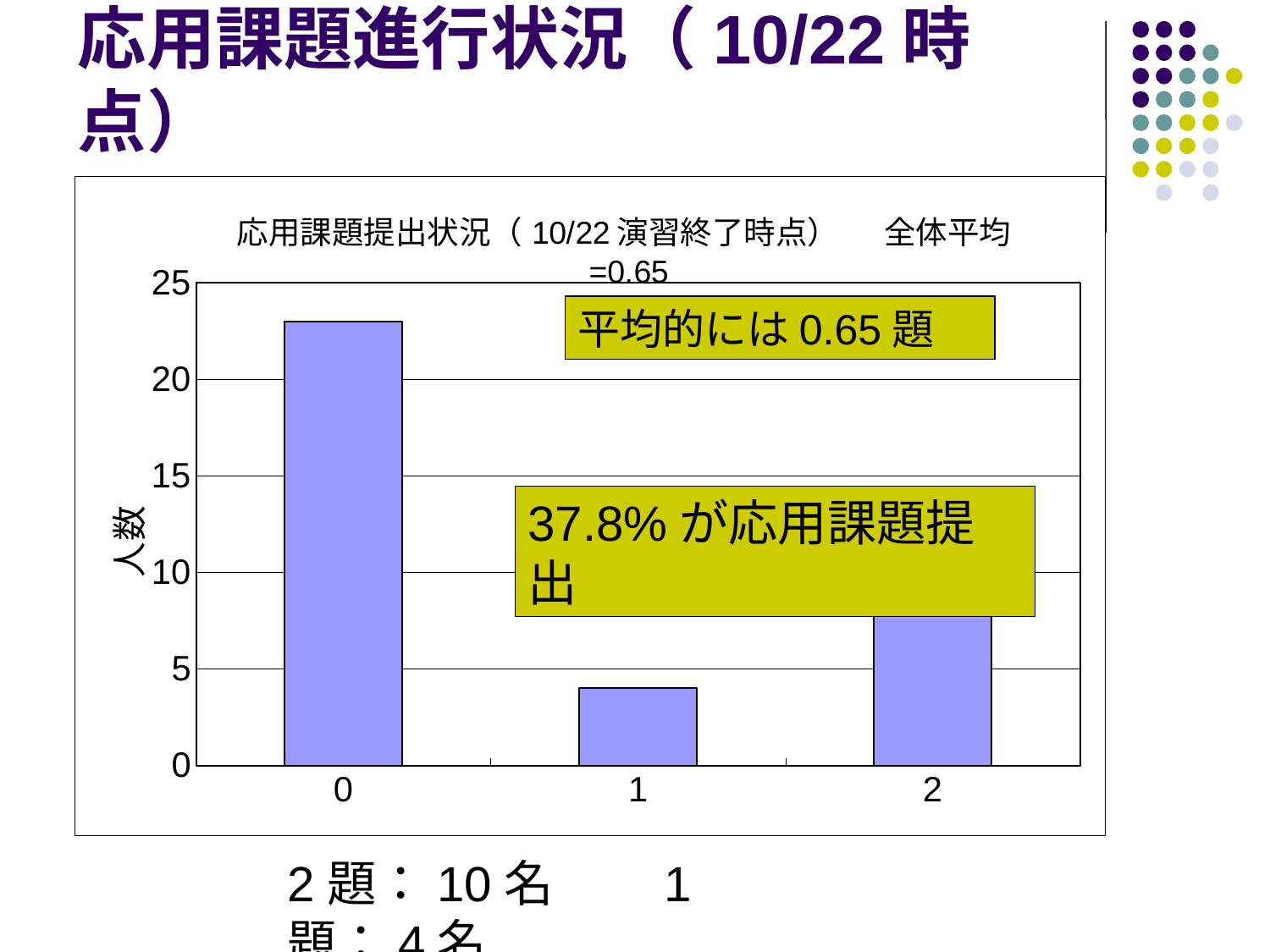

# 応用課題進行状況（10/22時点）

### Chart: 応用課題提出状況（10/22演習終了時点）　  全体平均=0.65

| Category |  |
|---|---|
| 0 | 23.0 |
| 1 | 4.0 |
| 2 | 10.0 |
平均的には0.65題
37.8%が応用課題提出
2題：10名　　1題：4名